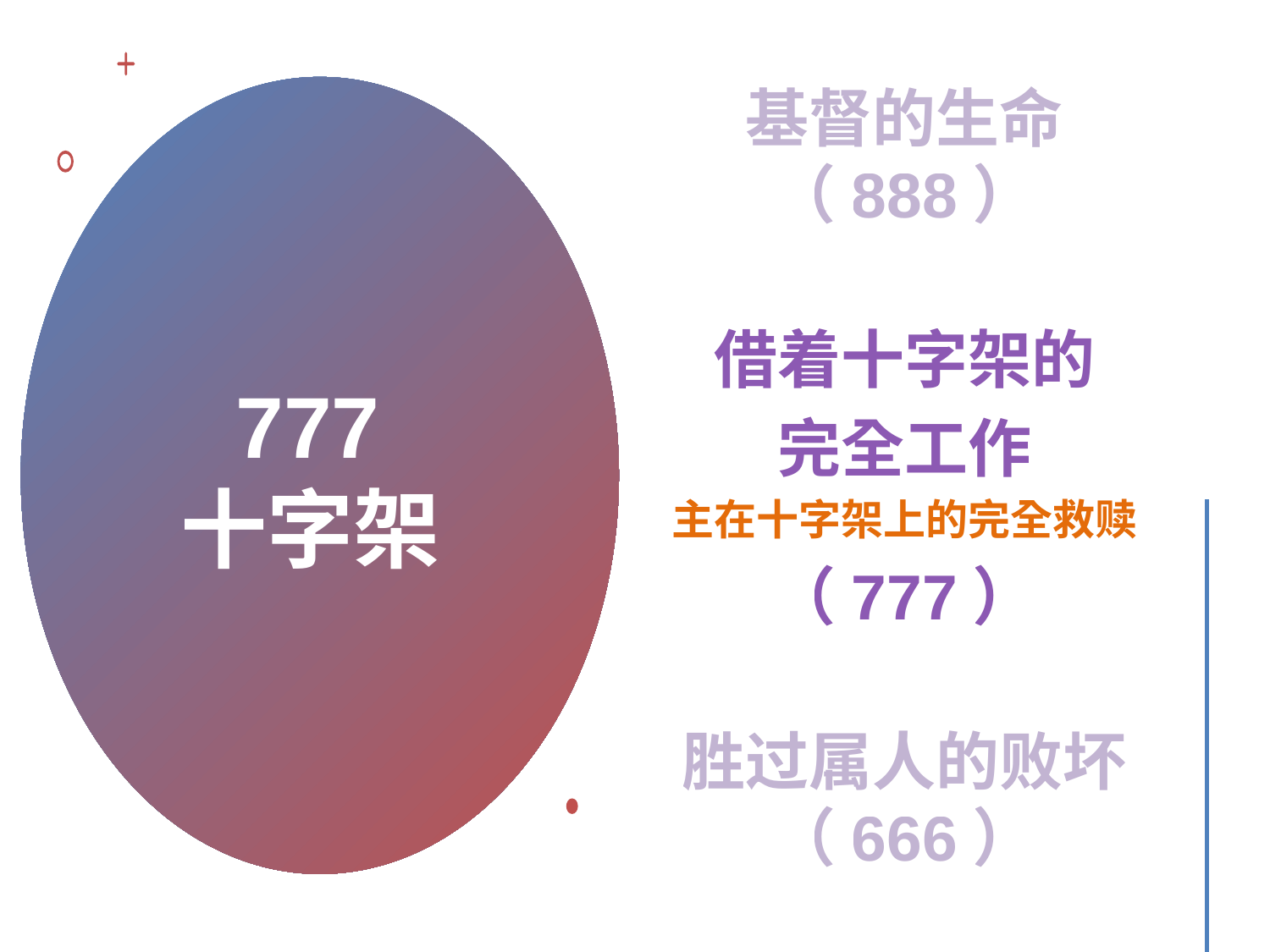

基督的生命（888）
借着十字架的
完全工作
主在十字架上的完全救赎
（777）
胜过属人的败坏（666）

# 777 十字架